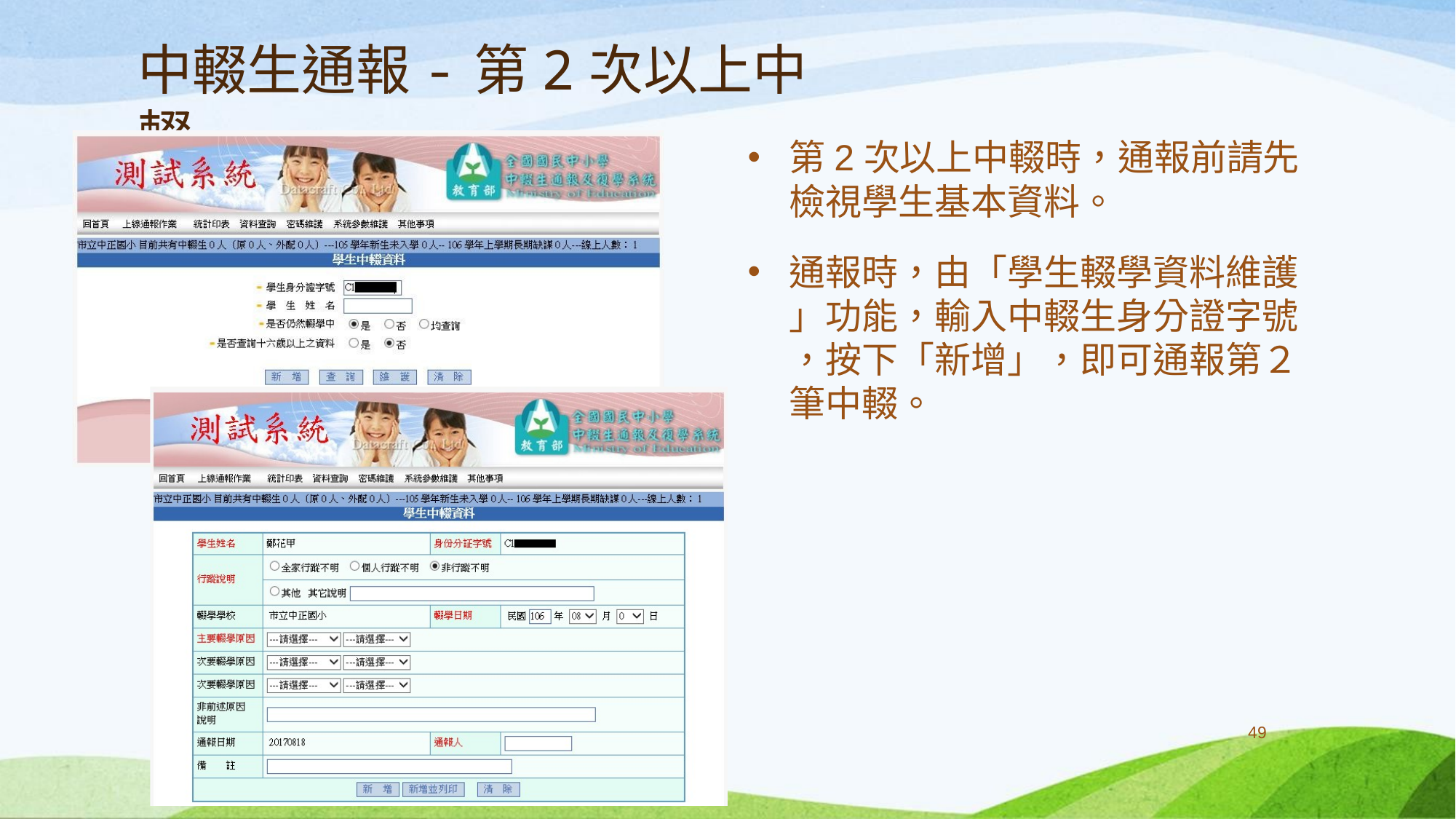

# 中輟生通報-第2次以上中輟

第2次以上中輟時，通報前請先
檢視學生基本資料。
通報時，由「學生輟學資料維護
」功能，輸入中輟生身分證字號
，按下「新增」，即可通報第２ 筆中輟。

49